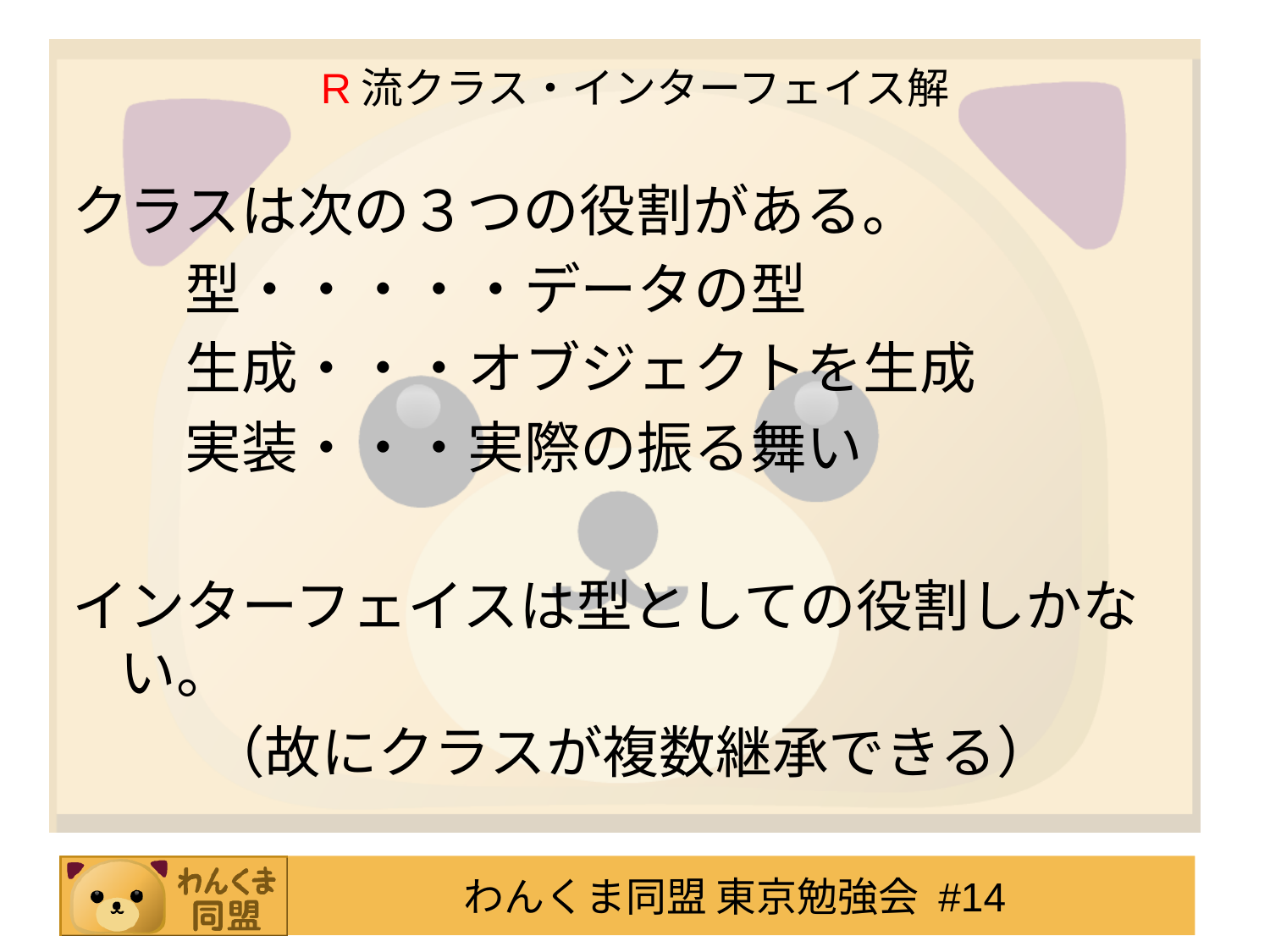

# R流クラス・インターフェイス解
クラスは次の３つの役割がある。
　　型・・・・・データの型
　　生成・・・オブジェクトを生成
　　実装・・・実際の振る舞い

インターフェイスは型としての役割しかない。
（故にクラスが複数継承できる）